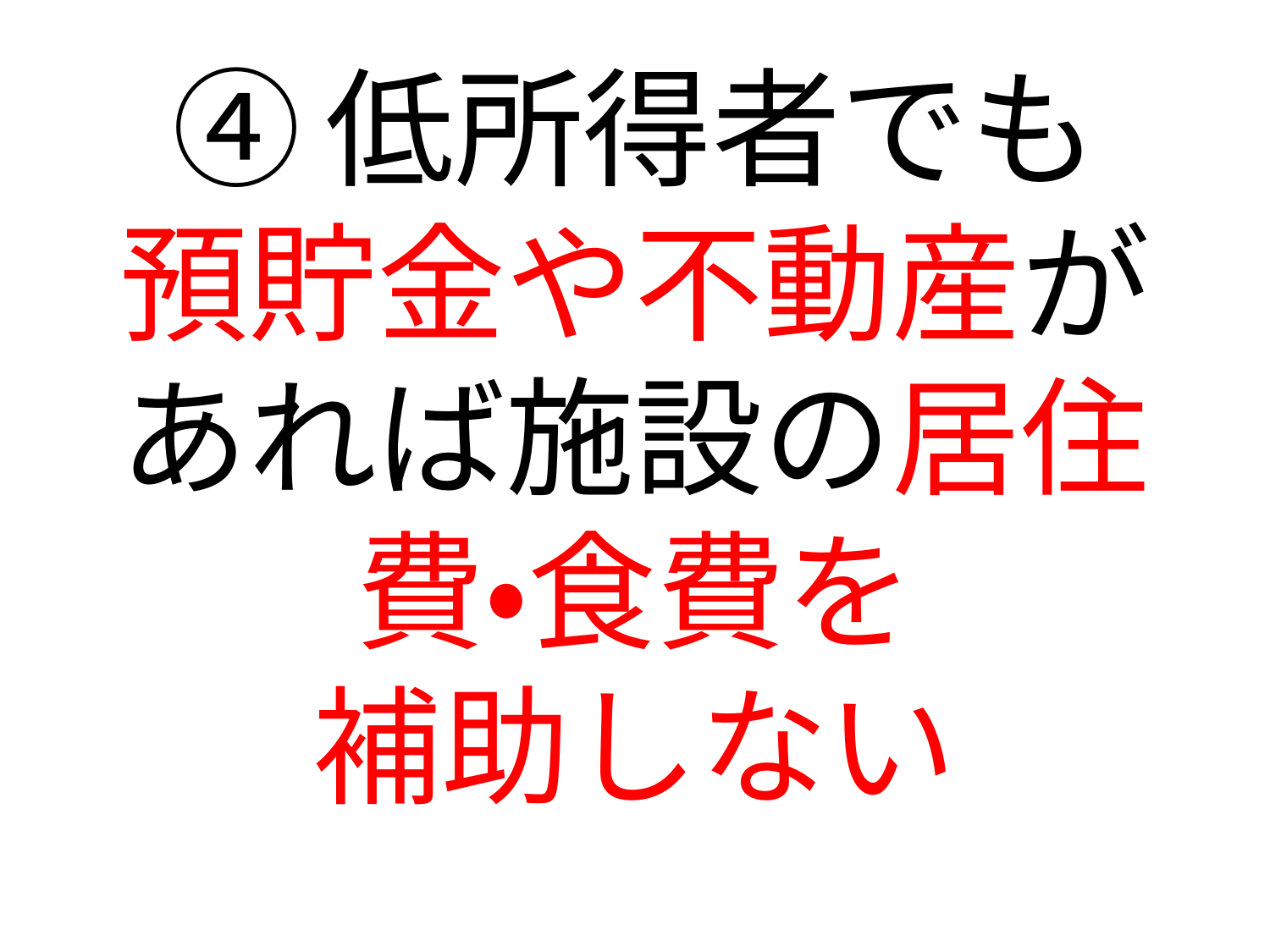

# ④低所得者でも 預貯金や不動産があれば施設の居住費・食費を 補助しない